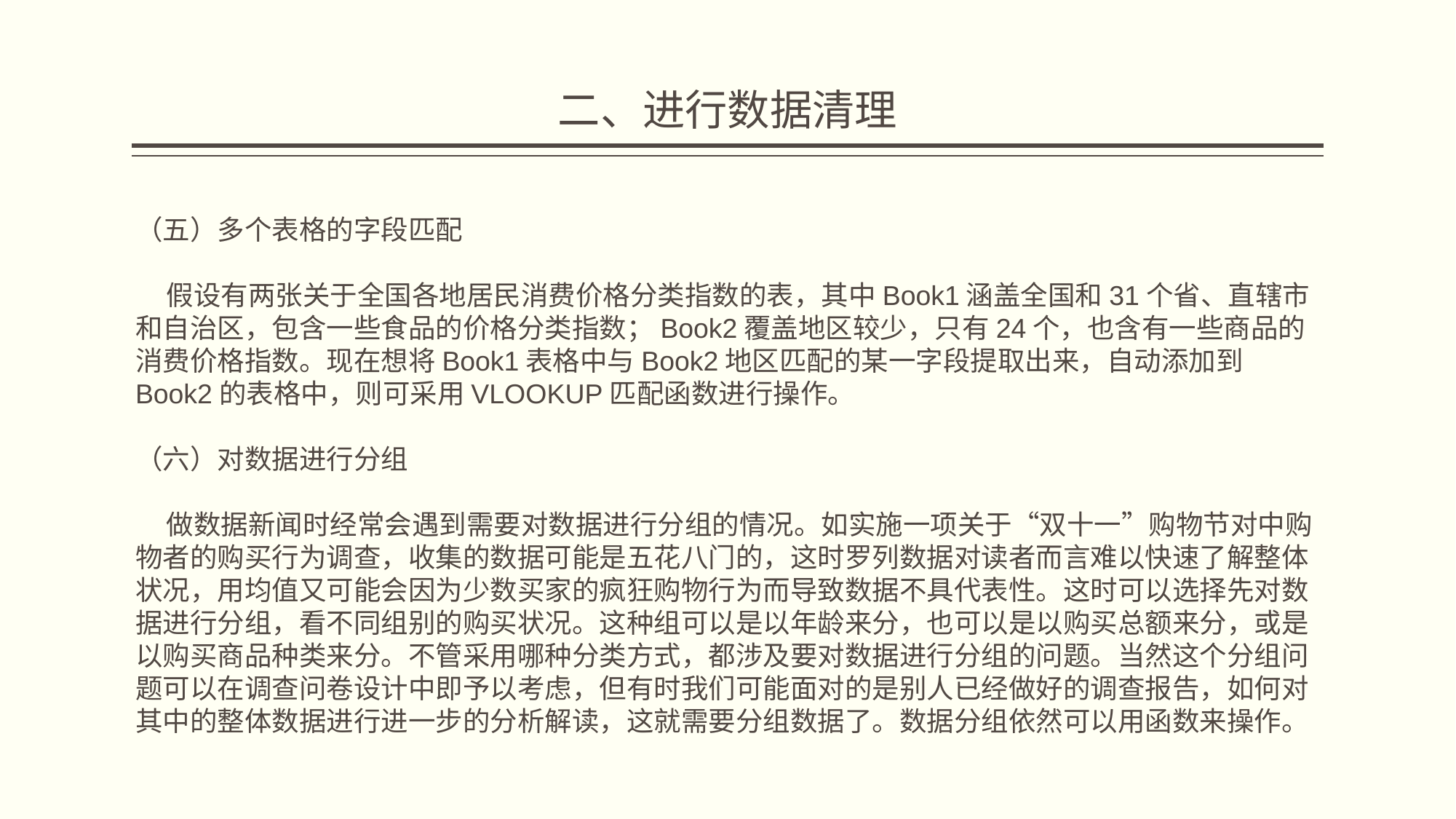

# 二、进行数据清理
（五）多个表格的字段匹配

    假设有两张关于全国各地居民消费价格分类指数的表，其中Book1涵盖全国和31个省、直辖市和自治区，包含一些食品的价格分类指数；Book2覆盖地区较少，只有24个，也含有一些商品的消费价格指数。现在想将Book1表格中与Book2地区匹配的某一字段提取出来，自动添加到Book2的表格中，则可采用VLOOKUP匹配函数进行操作。

（六）对数据进行分组

    做数据新闻时经常会遇到需要对数据进行分组的情况。如实施一项关于“双十一”购物节对中购物者的购买行为调查，收集的数据可能是五花八门的，这时罗列数据对读者而言难以快速了解整体状况，用均值又可能会因为少数买家的疯狂购物行为而导致数据不具代表性。这时可以选择先对数据进行分组，看不同组别的购买状况。这种组可以是以年龄来分，也可以是以购买总额来分，或是以购买商品种类来分。不管采用哪种分类方式，都涉及要对数据进行分组的问题。当然这个分组问题可以在调查问卷设计中即予以考虑，但有时我们可能面对的是别人已经做好的调查报告，如何对其中的整体数据进行进一步的分析解读，这就需要分组数据了。数据分组依然可以用函数来操作。